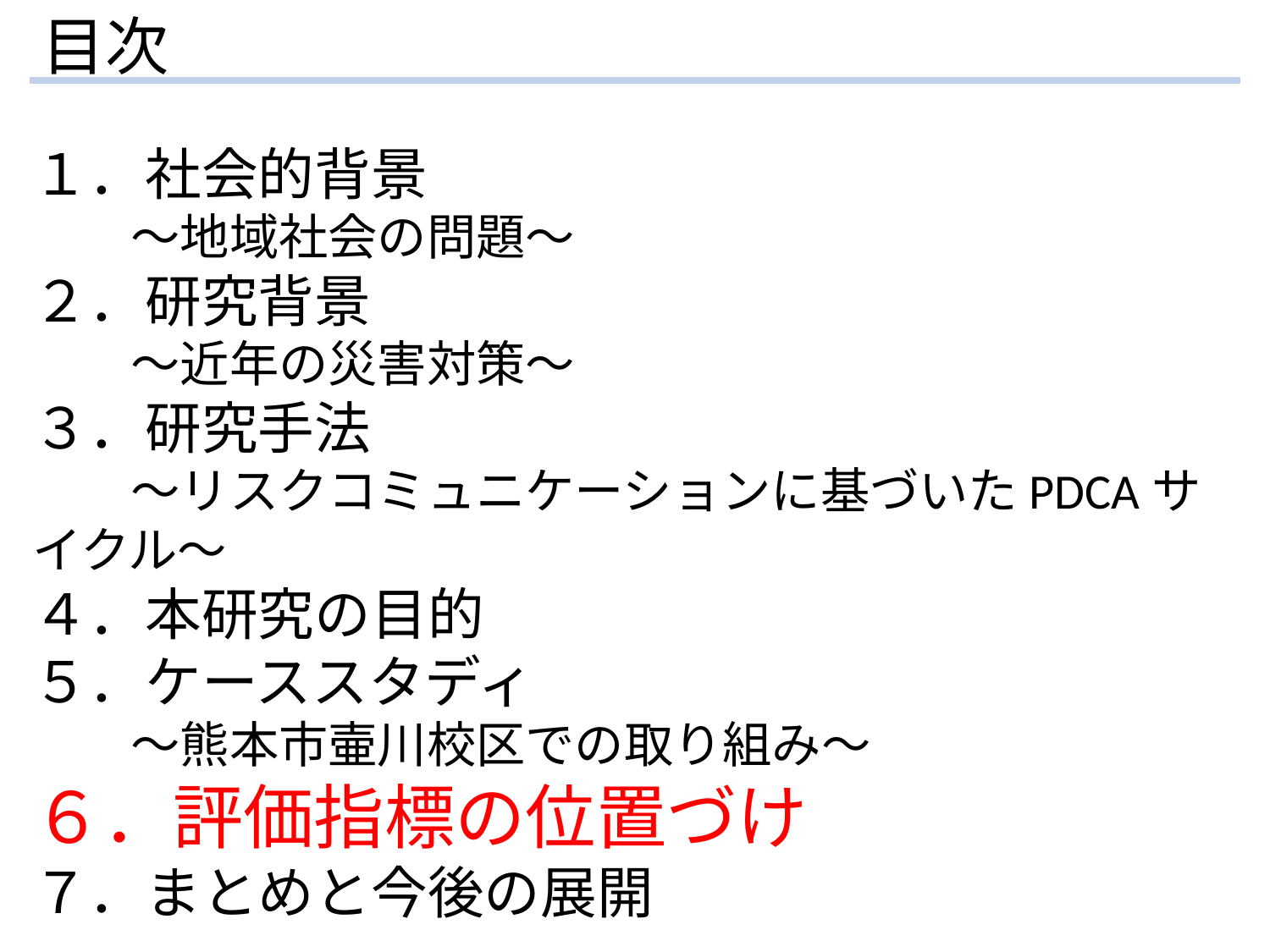

目次
１．社会的背景
　　～地域社会の問題～
２．研究背景
　　～近年の災害対策～
３．研究手法
　　～リスクコミュニケーションに基づいたPDCAサイクル～
４．本研究の目的
５．ケーススタディ
　　～熊本市壷川校区での取り組み～
６．評価指標の位置づけ
７．まとめと今後の展開